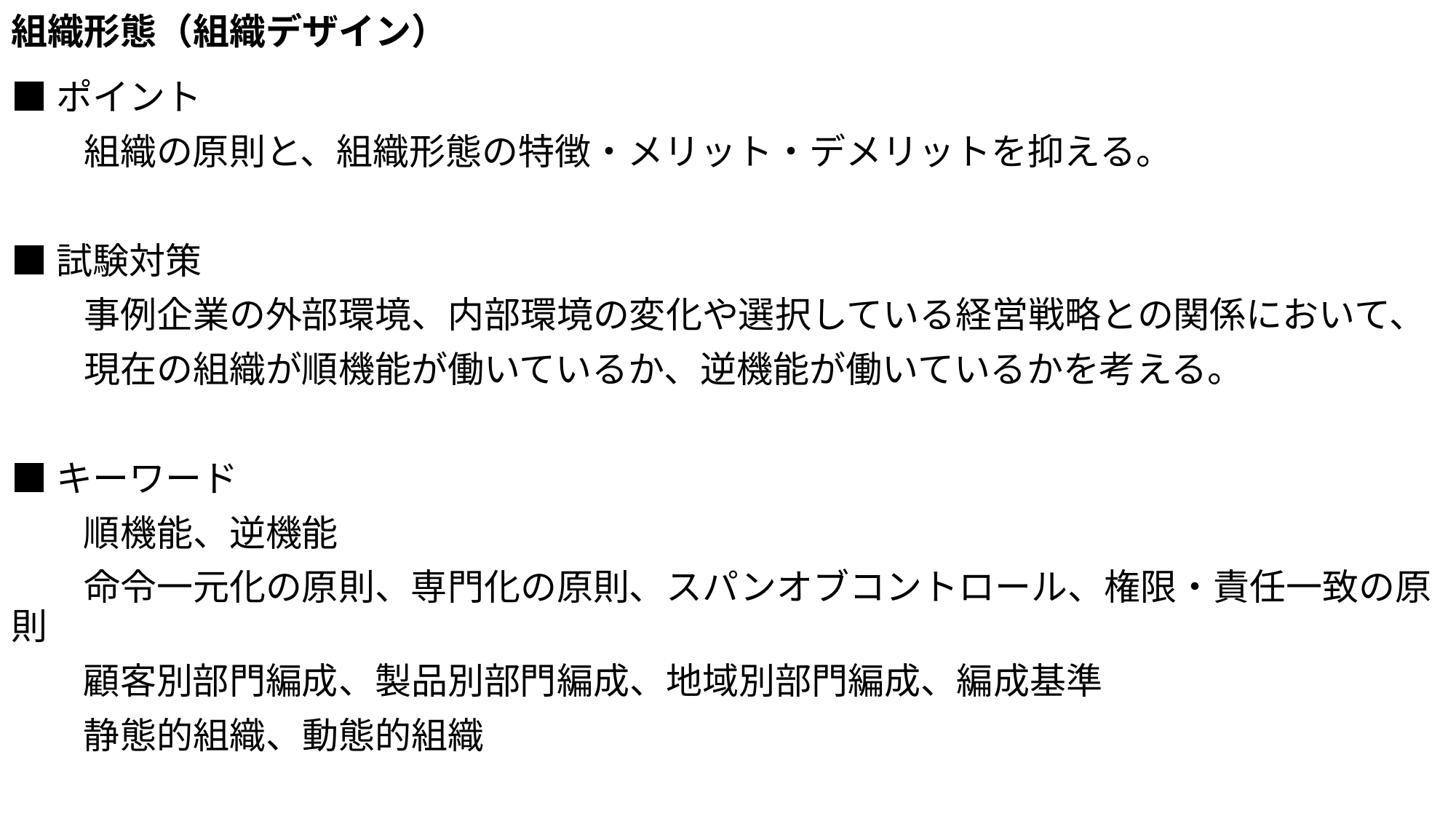

# 組織形態（組織デザイン）
■ポイント
　　組織の原則と、組織形態の特徴・メリット・デメリットを抑える。

■試験対策
　　事例企業の外部環境、内部環境の変化や選択している経営戦略との関係において、
　　現在の組織が順機能が働いているか、逆機能が働いているかを考える。

■キーワード
　　順機能、逆機能
　　命令一元化の原則、専門化の原則、スパンオブコントロール、権限・責任一致の原則
　　顧客別部門編成、製品別部門編成、地域別部門編成、編成基準
　　静態的組織、動態的組織